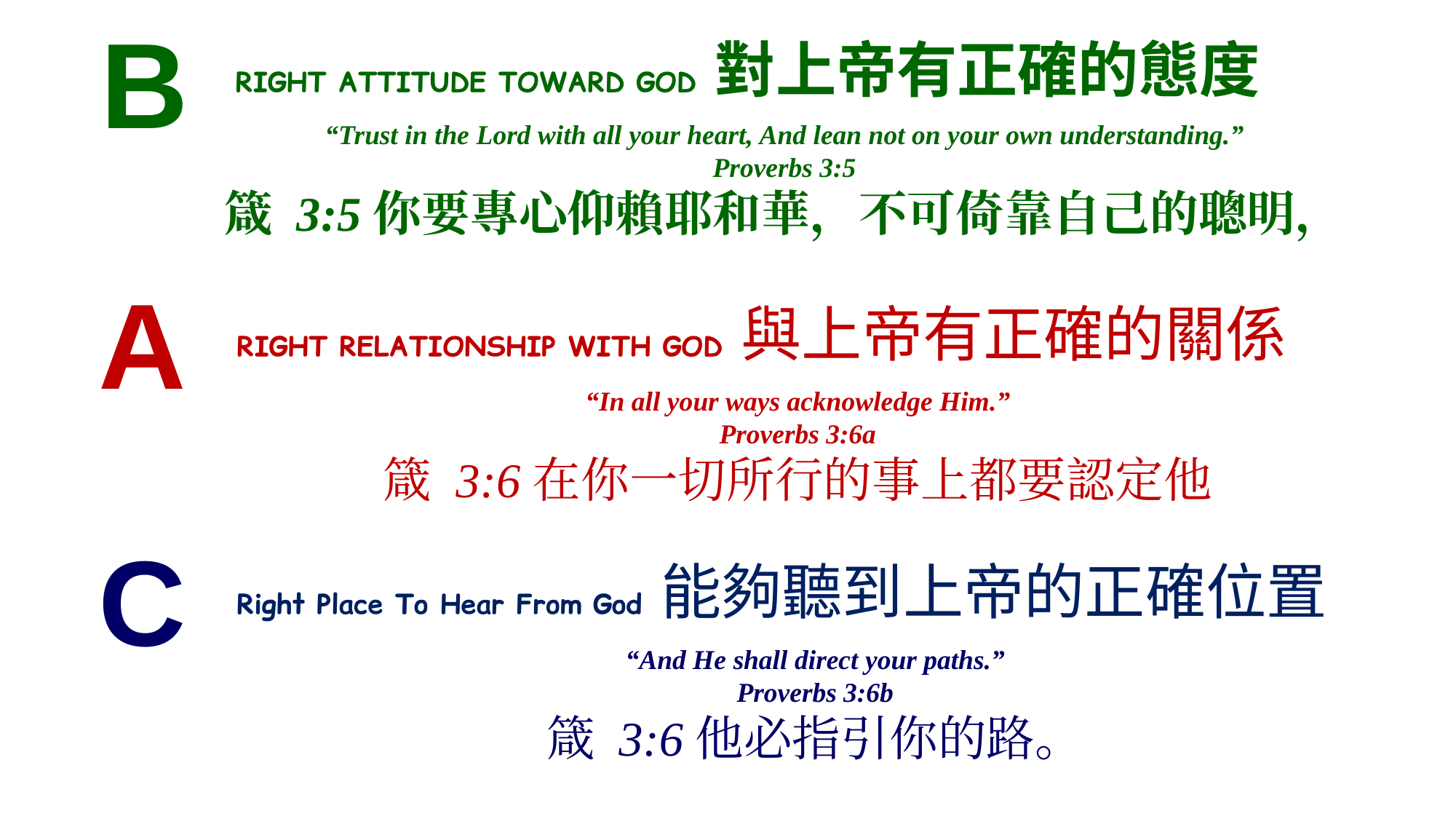

B
RIGHT ATTITUDE TOWARD GOD 對上帝有正確的態度
“Trust in the Lord with all your heart, And lean not on your own understanding.”
Proverbs 3:5
箴 3:5你要專心仰賴耶和華，不可倚靠自己的聰明，
A
RIGHT RELATIONSHIP WITH GOD 與上帝有正確的關係
“In all your ways acknowledge Him.”
Proverbs 3:6a
箴 3:6在你一切所行的事上都要認定他
C
Right Place To Hear From God 能夠聽到上帝的正確位置
“And He shall direct your paths.”
Proverbs 3:6b
箴 3:6他必指引你的路。